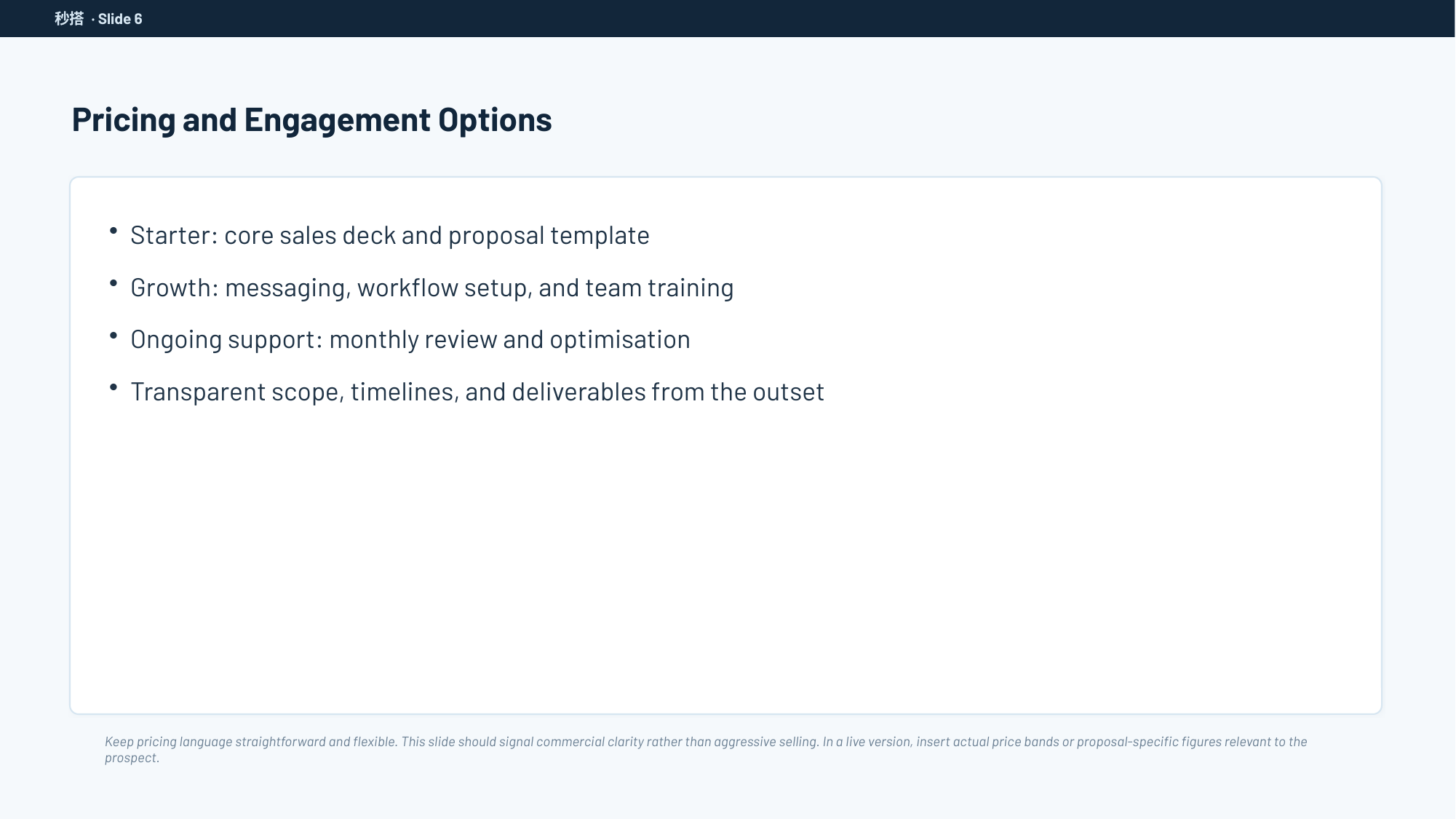

秒搭 · Slide 6
Pricing and Engagement Options

Starter: core sales deck and proposal template
Growth: messaging, workflow setup, and team training
Ongoing support: monthly review and optimisation
Transparent scope, timelines, and deliverables from the outset
Keep pricing language straightforward and flexible. This slide should signal commercial clarity rather than aggressive selling. In a live version, insert actual price bands or proposal-specific figures relevant to the prospect.